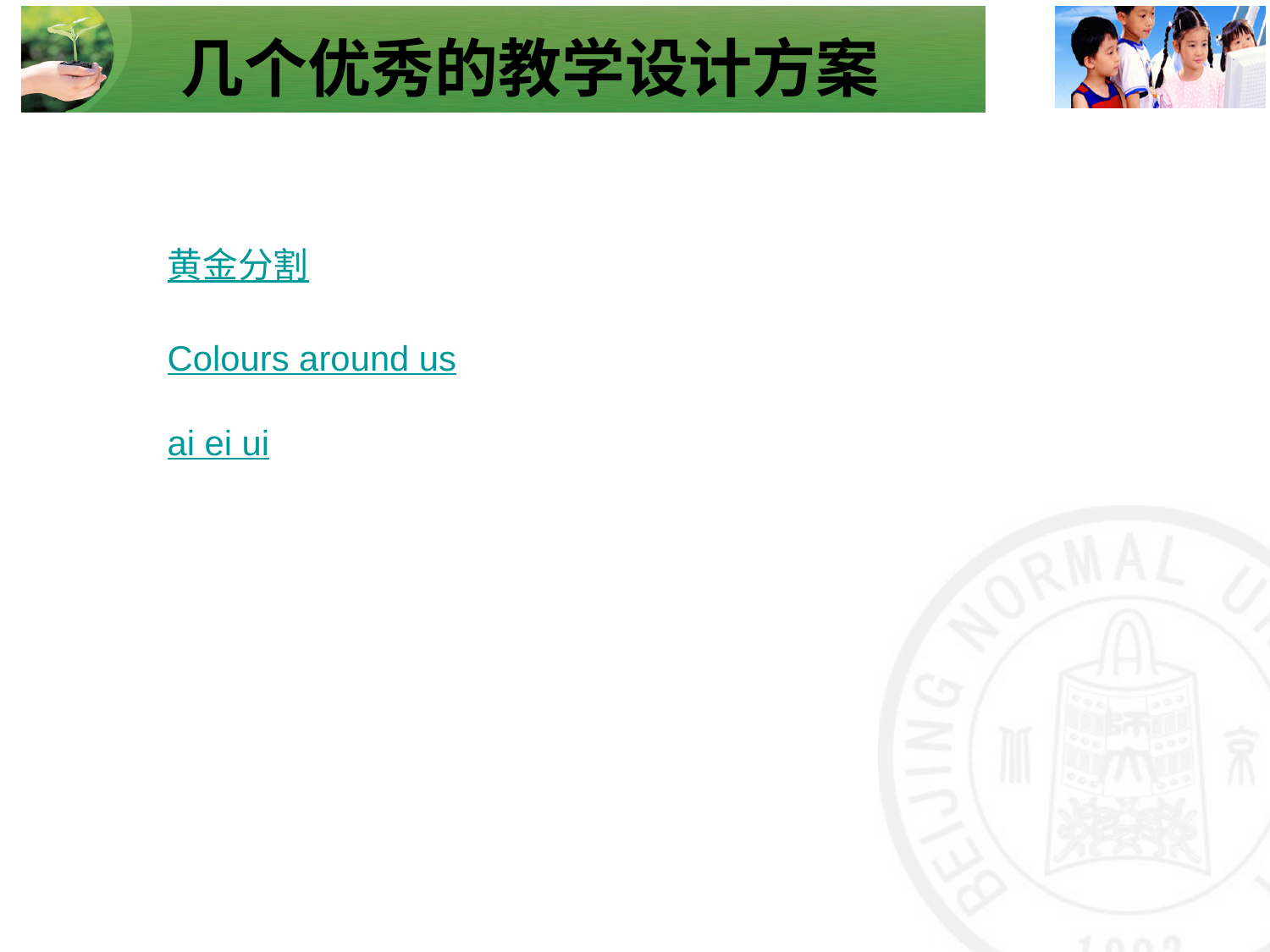

# 几个优秀的教学设计方案
黄金分割

Colours around us

ai ei ui